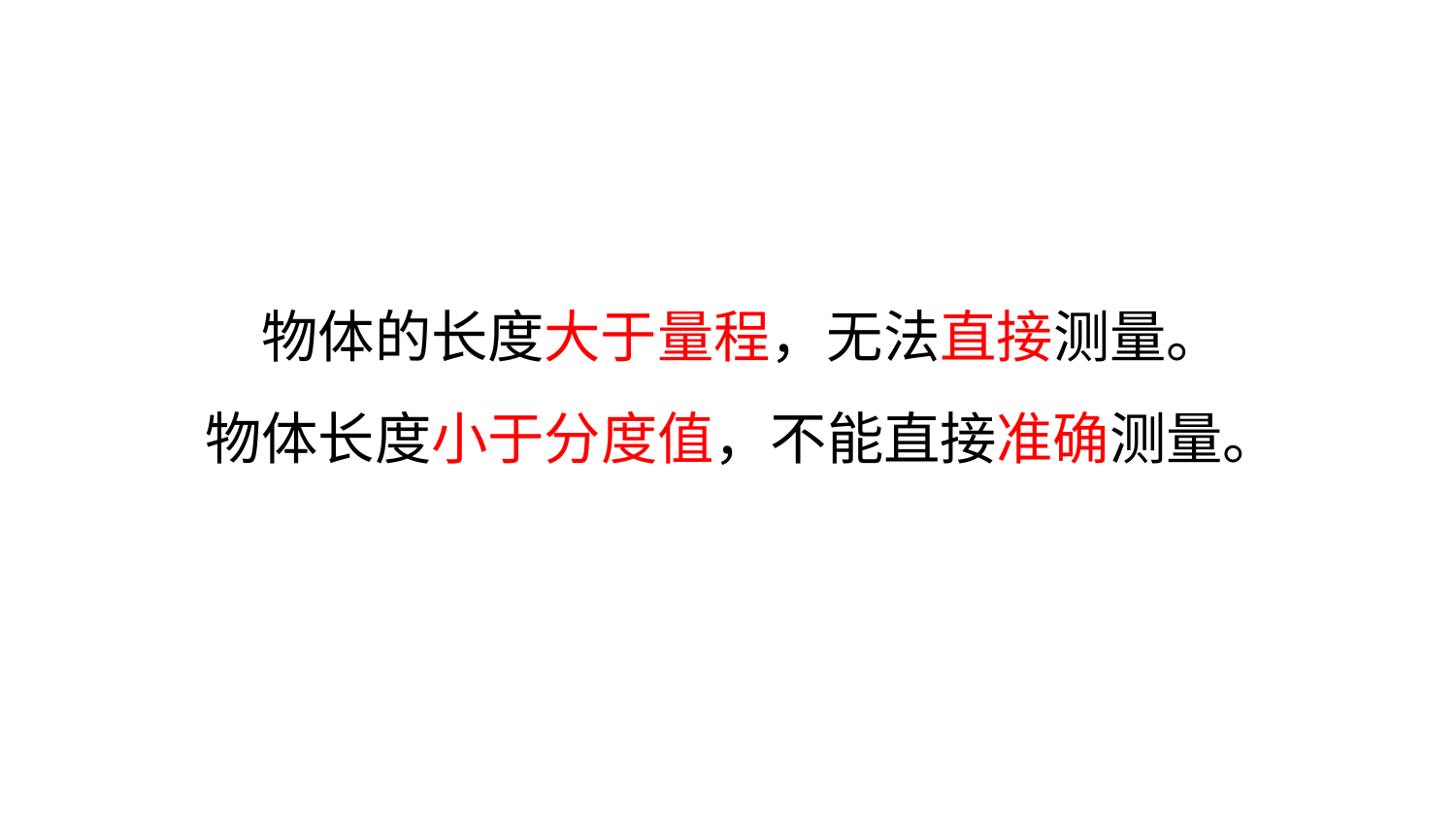

物体的长度大于量程，无法直接测量。
物体长度小于分度值，不能直接准确测量。